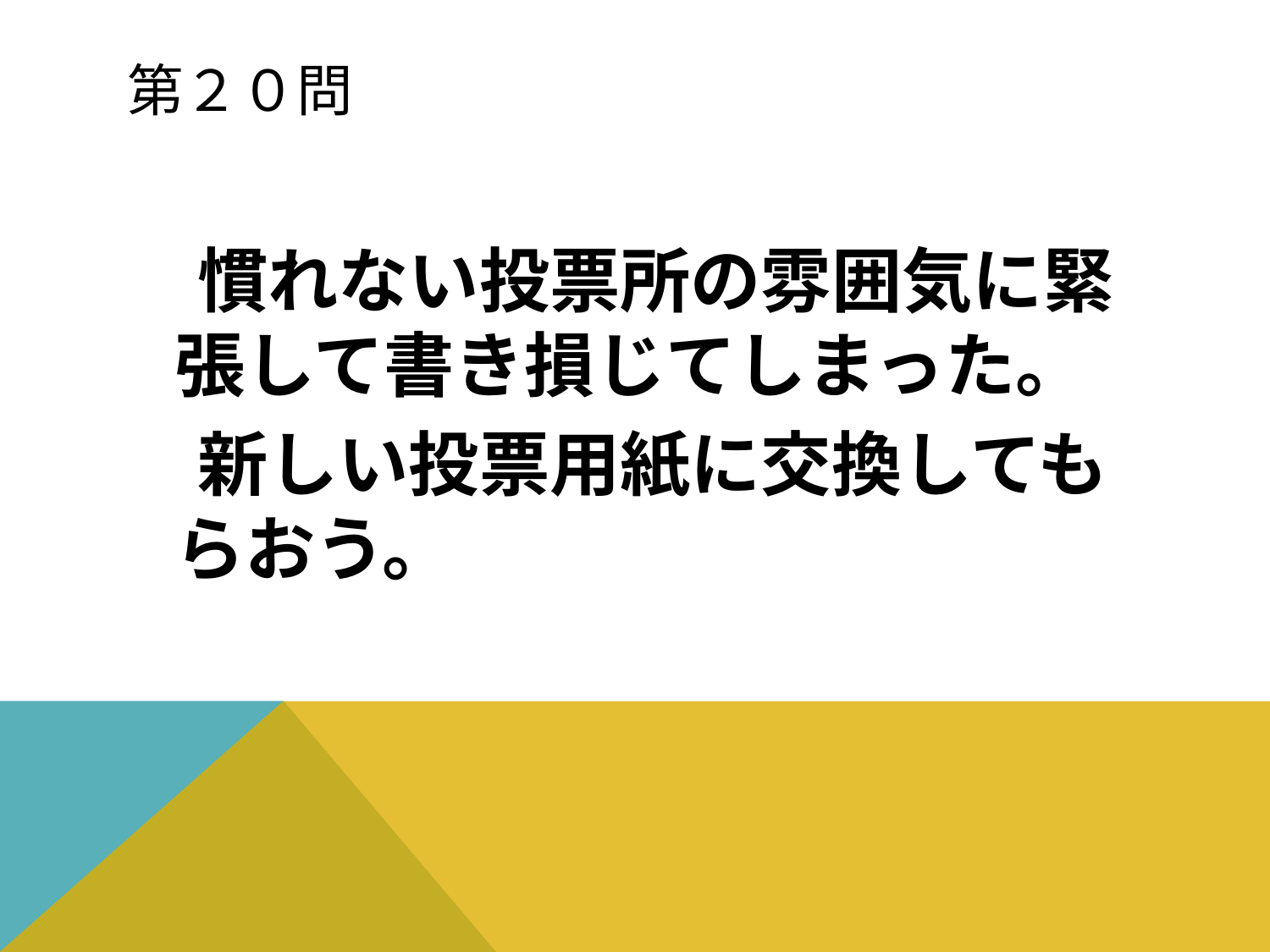

# 第２０問
　慣れない投票所の雰囲気に緊張して書き損じてしまった。
　新しい投票用紙に交換してもらおう。